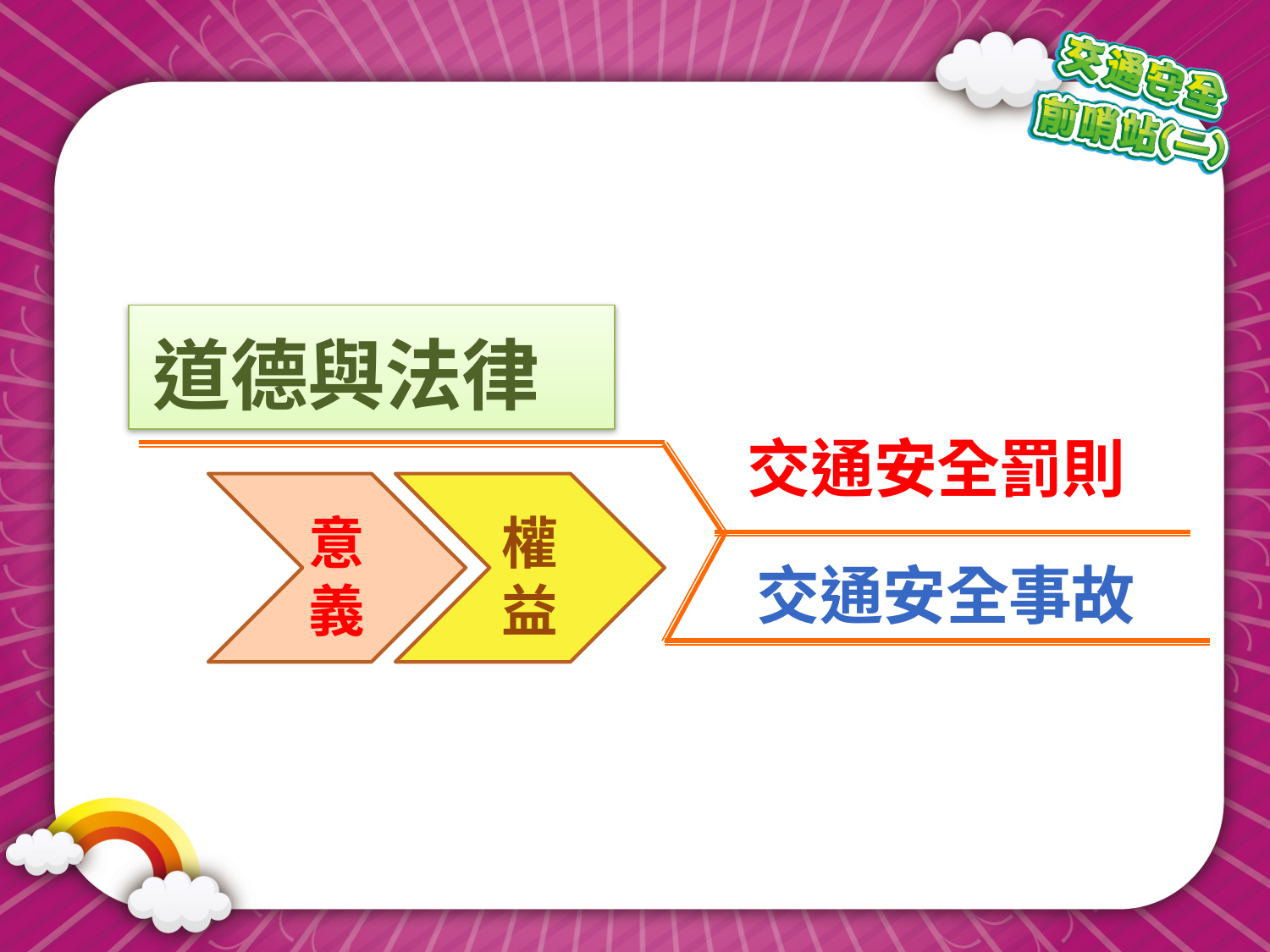

# 道德與法律

交通安全罰則

意 義
權 益

交通安全事故